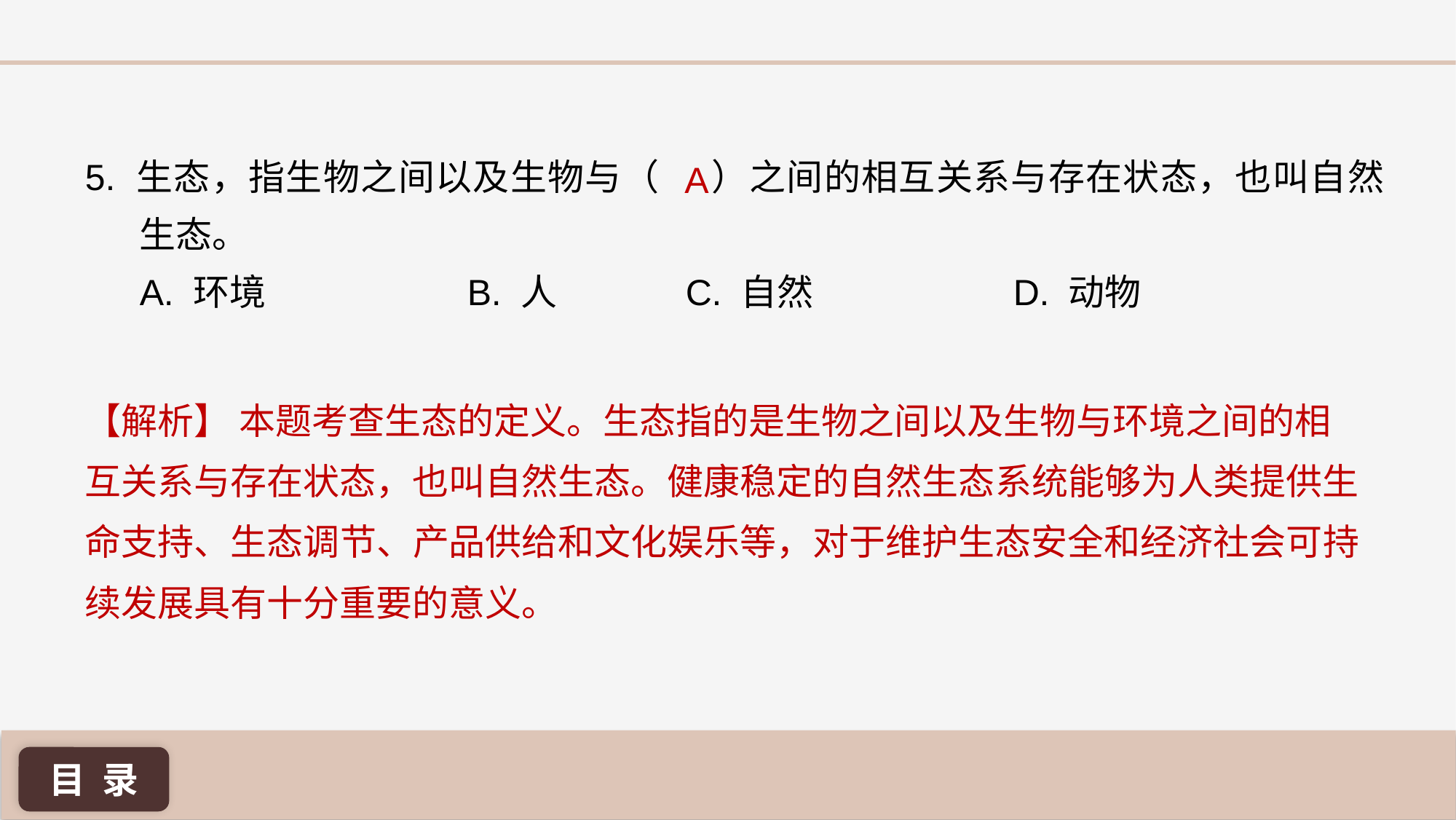

5. 生态，指生物之间以及生物与（	 ）之间的相互关系与存在状态，也叫自然生态。
A. 环境 		B. 人 		C. 自然 		D. 动物
A
【解析】 本题考查生态的定义。生态指的是生物之间以及生物与环境之间的相互关系与存在状态，也叫自然生态。健康稳定的自然生态系统能够为人类提供生命支持、生态调节、产品供给和文化娱乐等，对于维护生态安全和经济社会可持续发展具有十分重要的意义。